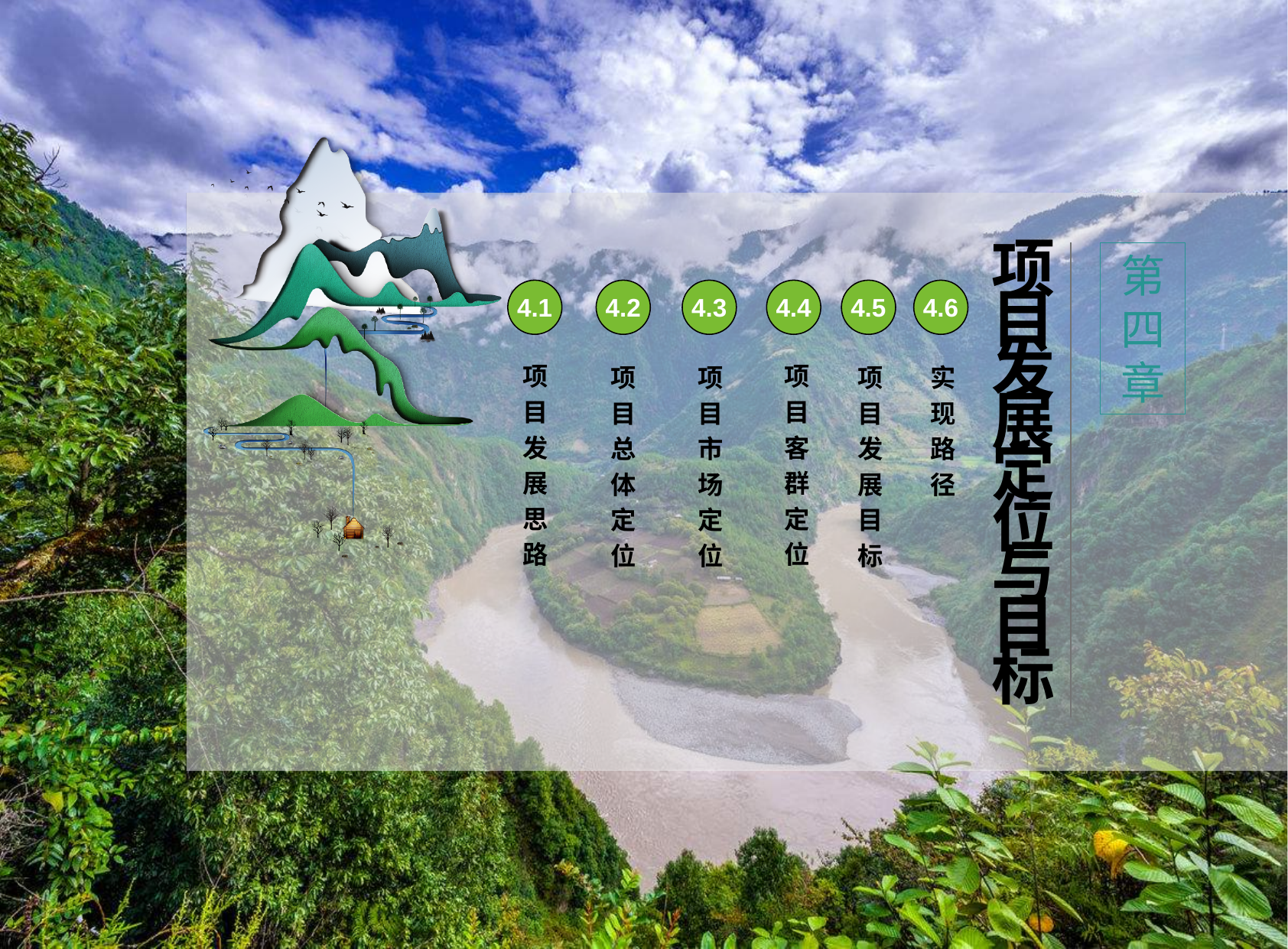

4.1
4.2
4.3
4.4
4.5
4.6

项
目
发
展
思
路

项
目
客
群
定
位

项
目
总
体
定
位

项
目
市
场
定
位

项
目
发
展
目
标

实
现
路
径